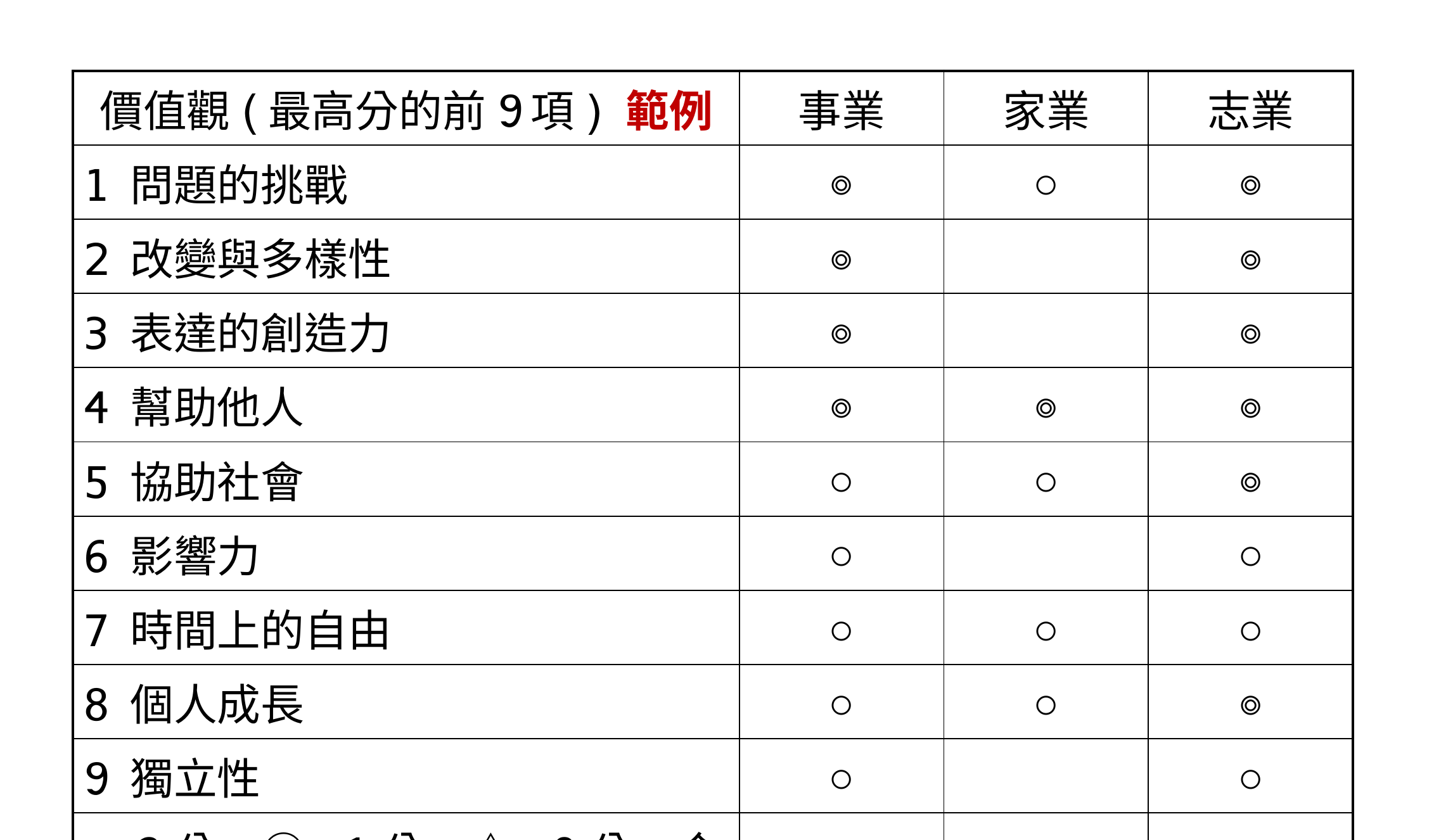

| 價值觀(最高分的前9項) 範例 | 事業 | 家業 | 志業 |
| --- | --- | --- | --- |
| 1 問題的挑戰 | ◎ | ○ | ◎ |
| 2 改變與多樣性 | ◎ |  | ◎ |
| 3 表達的創造力 | ◎ |  | ◎ |
| 4 幫助他人 | ◎ | ◎ | ◎ |
| 5 協助社會 | ○ | ○ | ◎ |
| 6 影響力 | ○ |  | ○ |
| 7 時間上的自由 | ○ | ○ | ○ |
| 8 個人成長 | ○ | ○ | ◎ |
| 9 獨立性 | ○ |  | ○ |
| ◎=2分，○=1分，△=0分，合計 | 13 | 8 | 15 |